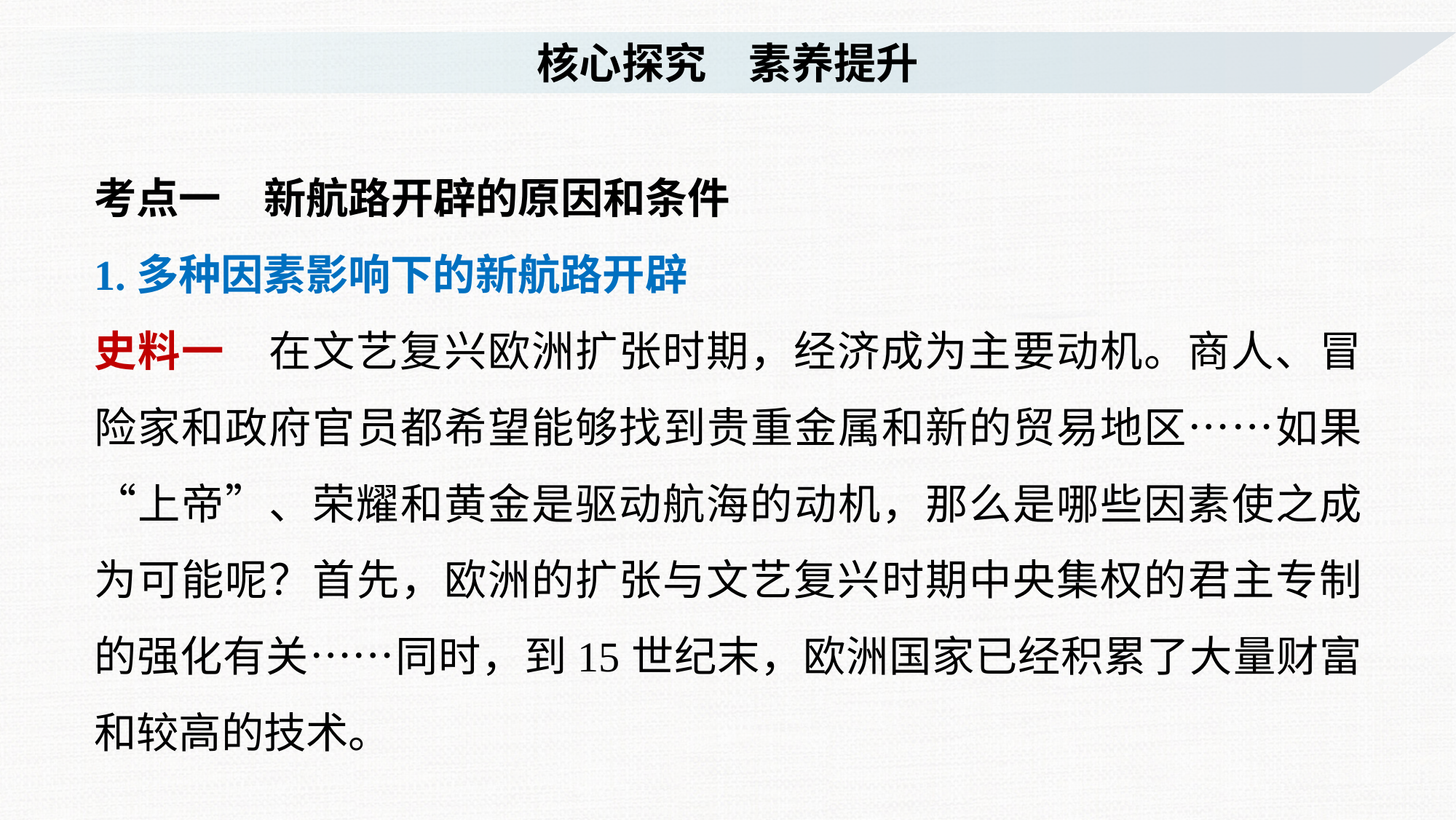

核心探究　素养提升

考点一　新航路开辟的原因和条件
1.多种因素影响下的新航路开辟
史料一　在文艺复兴欧洲扩张时期，经济成为主要动机。商人、冒险家和政府官员都希望能够找到贵重金属和新的贸易地区……如果“上帝”、荣耀和黄金是驱动航海的动机，那么是哪些因素使之成为可能呢？首先，欧洲的扩张与文艺复兴时期中央集权的君主专制的强化有关……同时，到15世纪末，欧洲国家已经积累了大量财富和较高的技术。